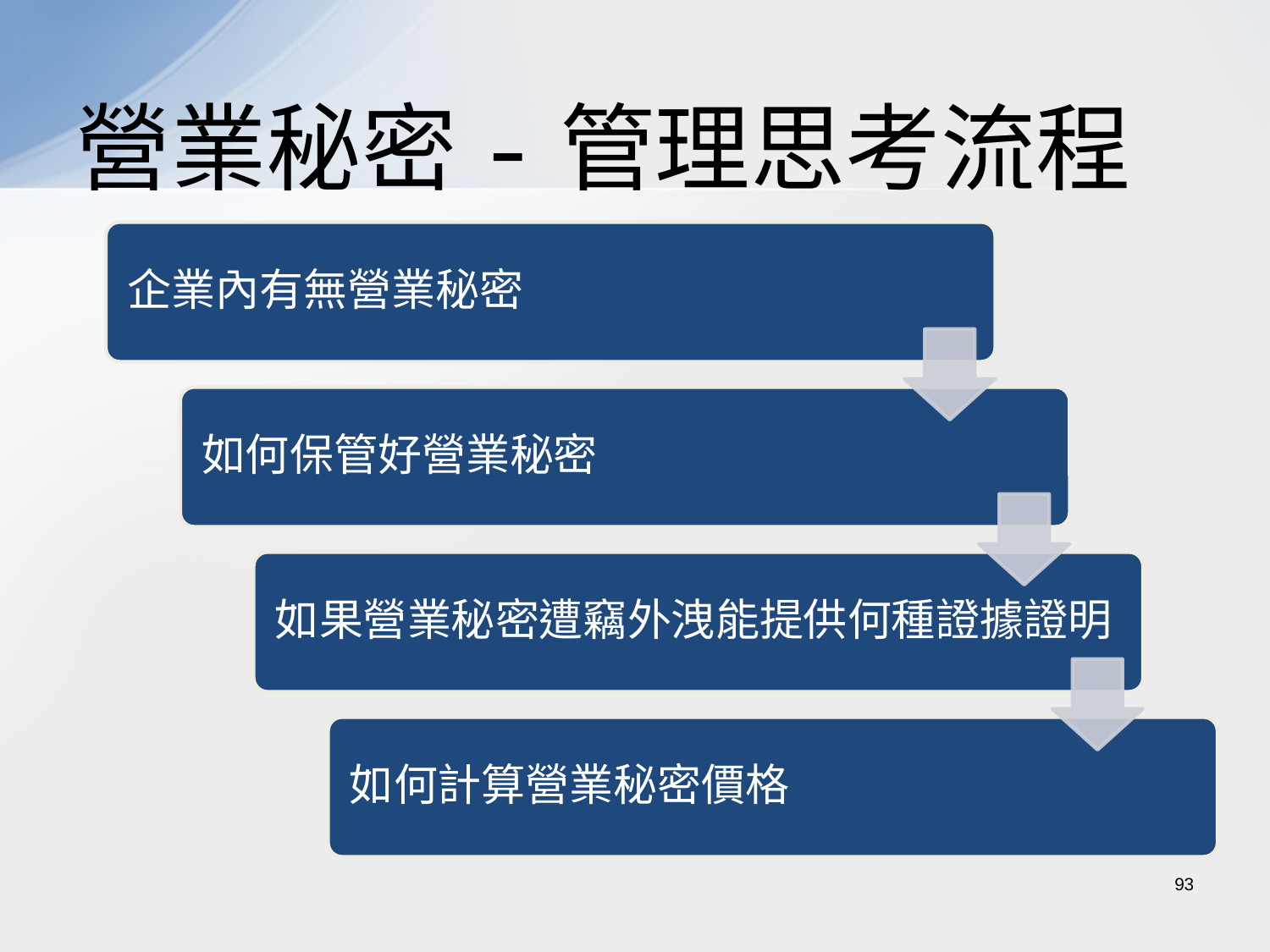

# 營業秘密-管理思考流程
企業內有無營業秘密
如何保管好營業秘密
如果營業秘密遭竊外洩能提供何種證據證明
如何計算營業秘密價格

93